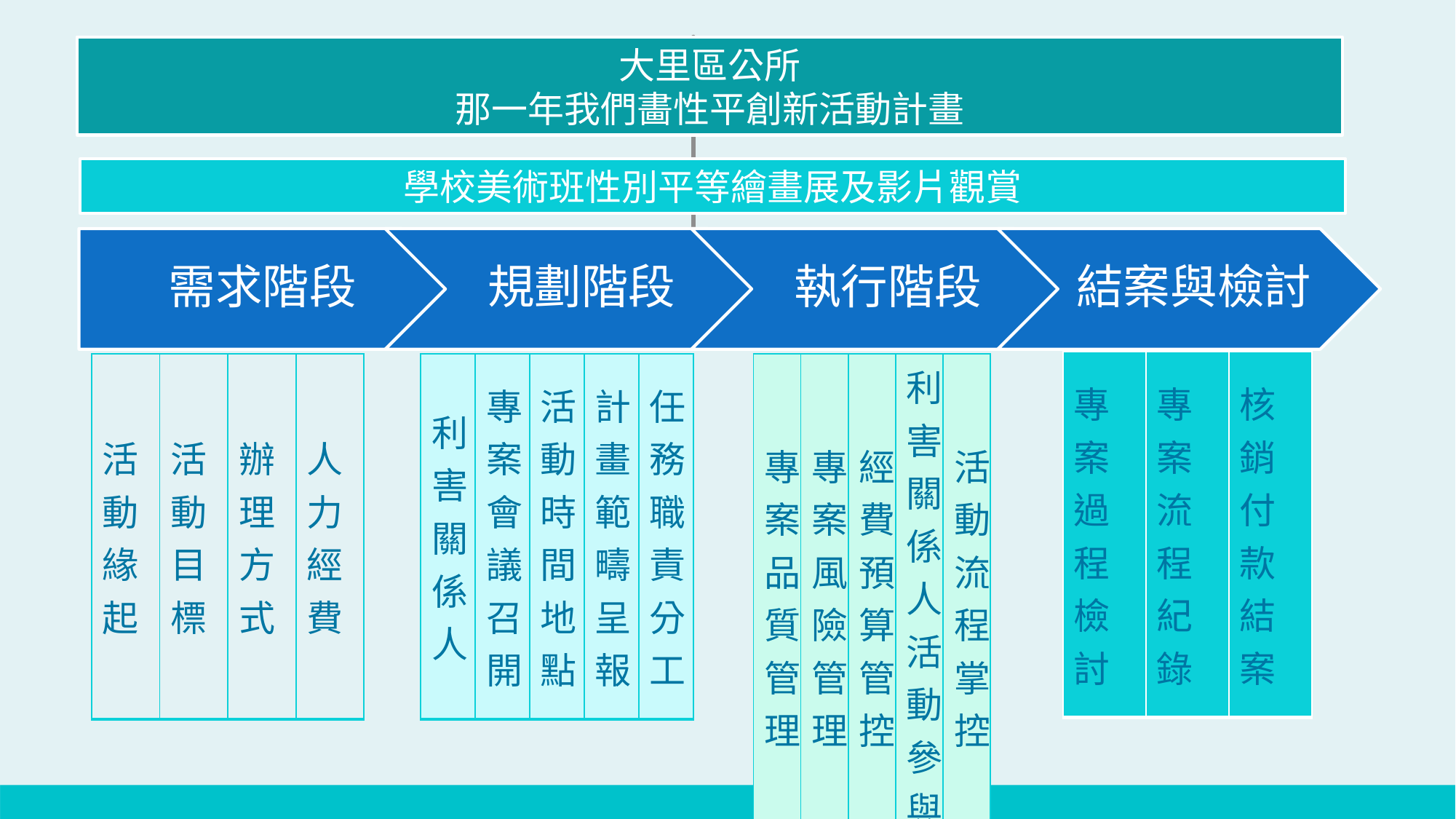

大里區公所
那一年我們畵性平創新活動計畫
學校美術班性別平等繪畫展及影片觀賞
需求階段
規劃階段
執行階段
結案與檢討
| 專案過程檢討 | 專案流程紀錄 | 核銷付款結案 |
| --- | --- | --- |
| 活動緣起 | 活動目標 | 辦理方式 | 人力經費 |
| --- | --- | --- | --- |
| 利害關係人 | 專案會議召開 | 活動時間地點 | 計畫範疇呈報 | 任務職責分工 |
| --- | --- | --- | --- | --- |
| 專案品質管理 | 專案風險管理 | 經費預算管控 | 利害關係人活動參與 | 活動流程掌控 |
| --- | --- | --- | --- | --- |